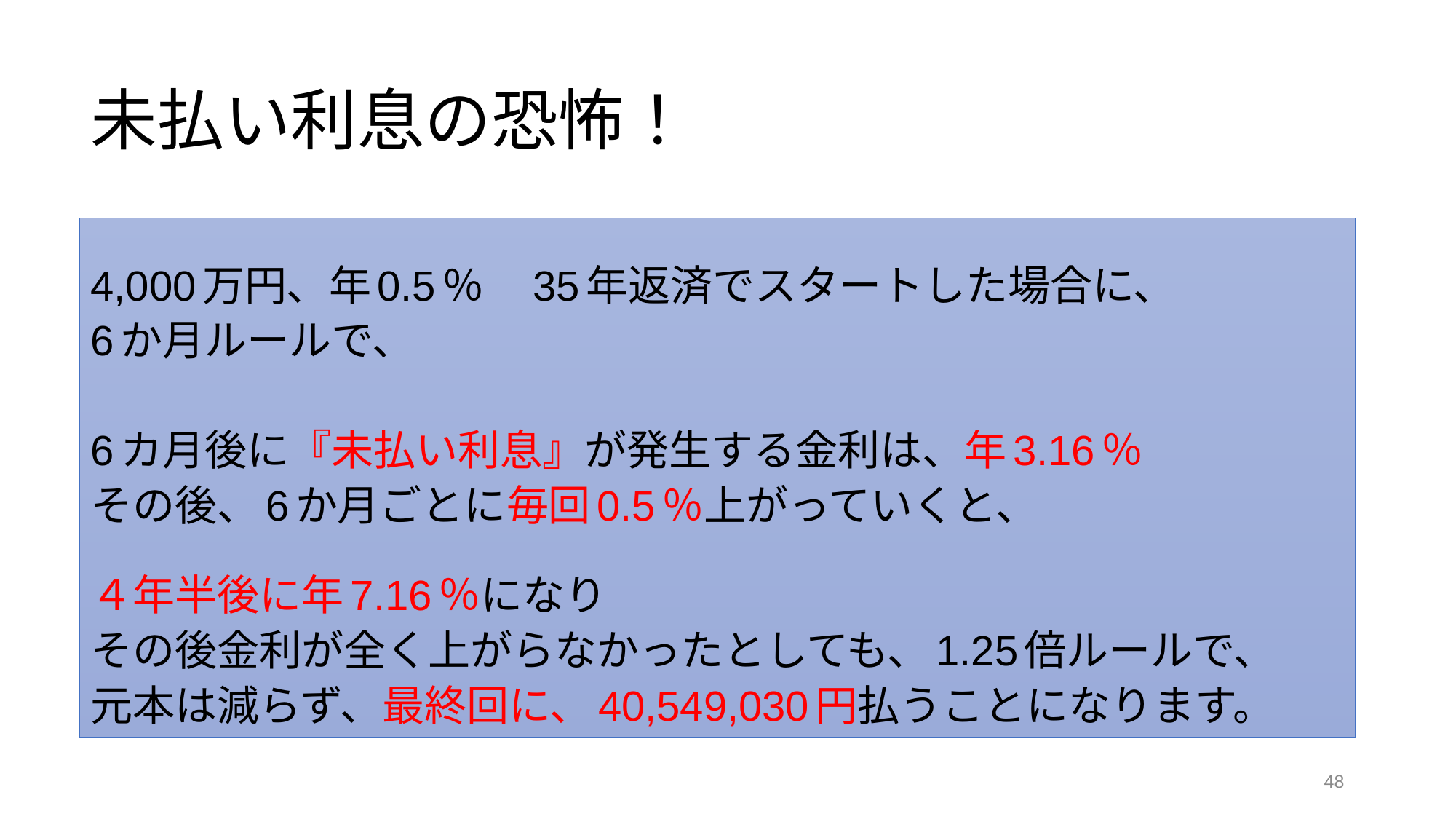

# 未払い利息の恐怖！

4,000万円、年0.5％　35年返済でスタートした場合に、
6か月ルールで、

6カ月後に『未払い利息』が発生する金利は、年3.16％
その後、6か月ごとに毎回0.5％上がっていくと、

４年半後に年7.16％になり
その後金利が全く上がらなかったとしても、1.25倍ルールで、
元本は減らず、最終回に、40,549,030円払うことになります。

48